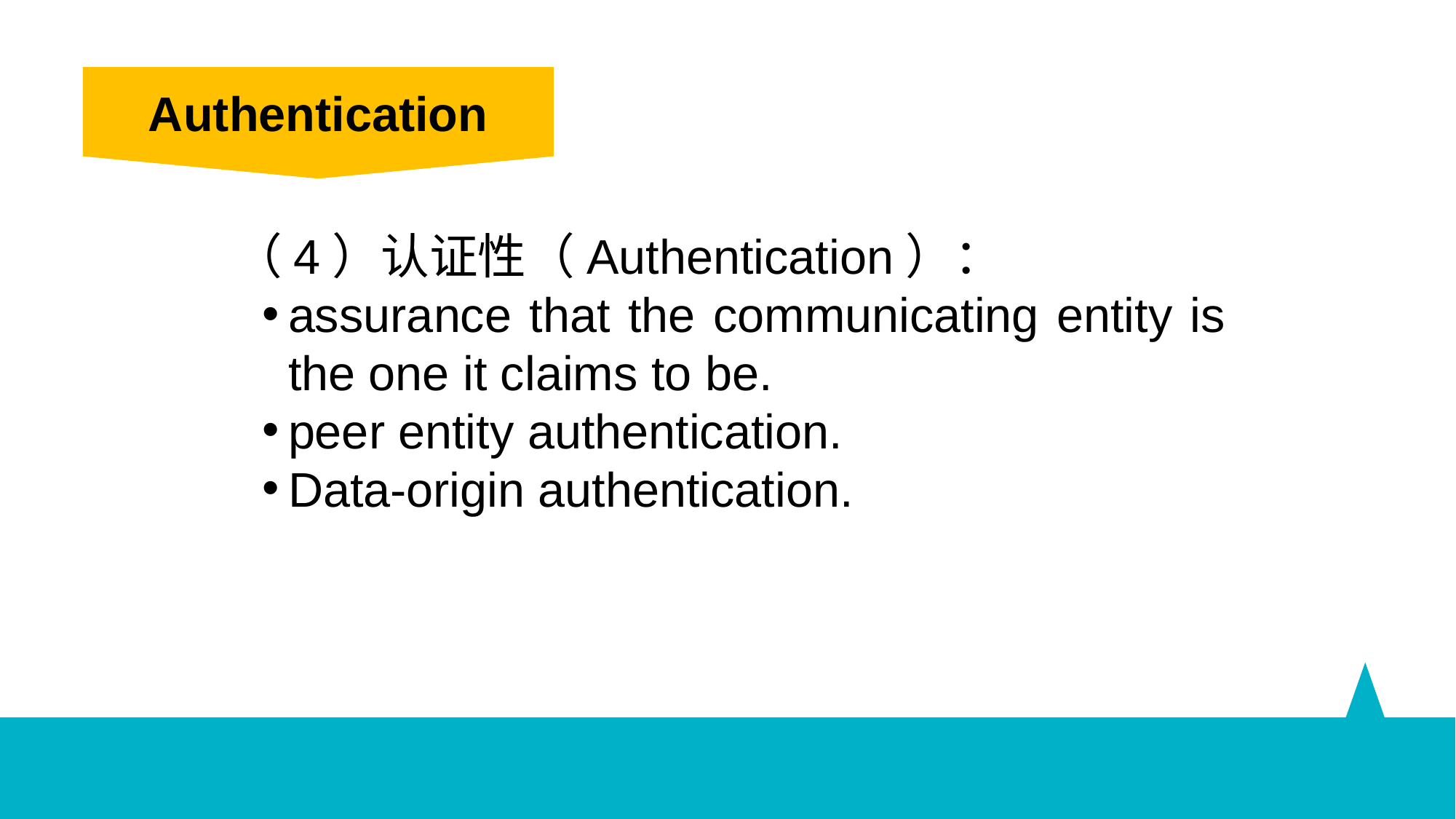

存储能力
Authentication
（4）认证性（Authentication）：
assurance that the communicating entity is the one it claims to be.
peer entity authentication.
Data-origin authentication.